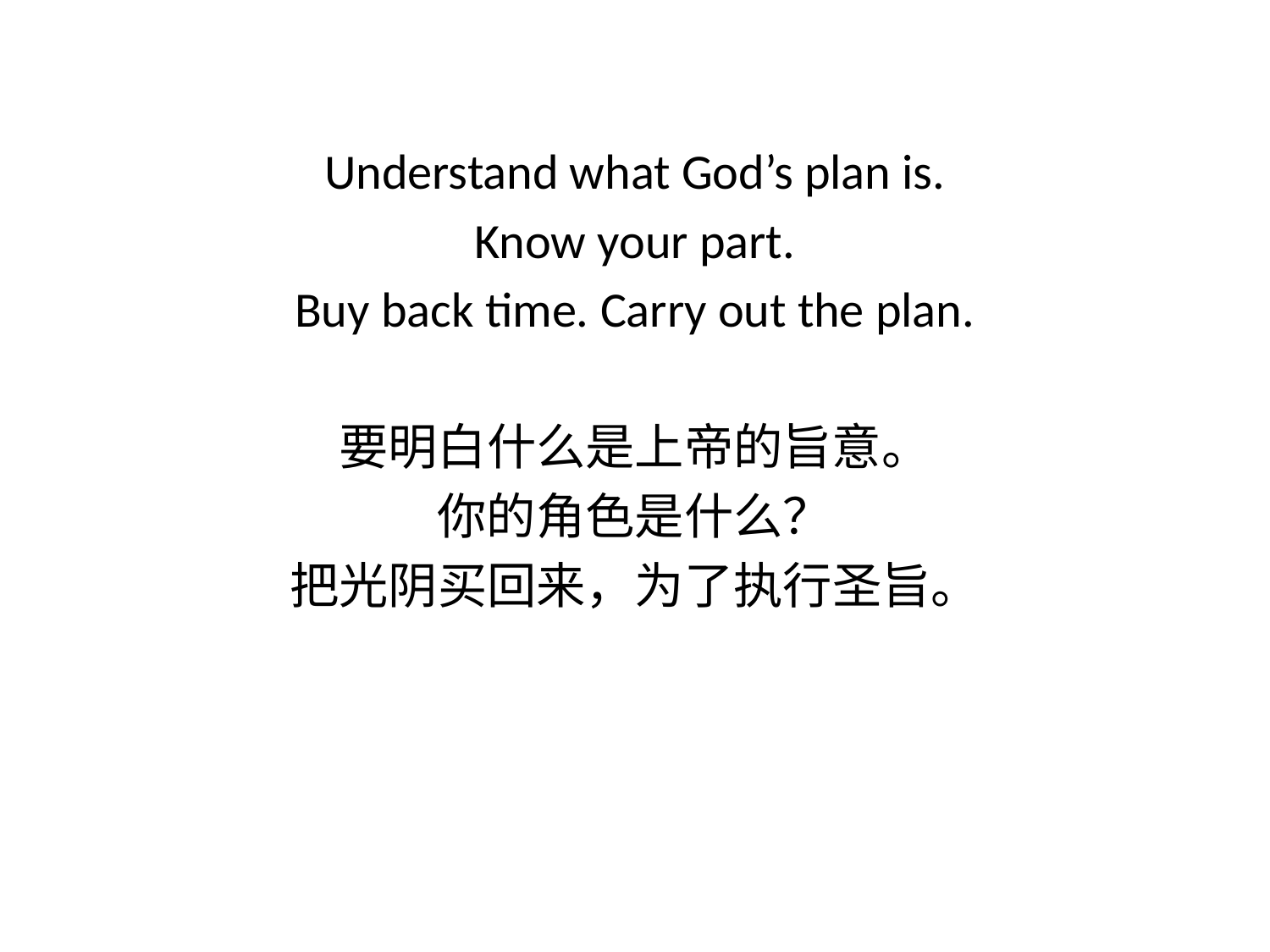

Understand what God’s plan is.
Know your part.
Buy back time. Carry out the plan.

要明白什么是上帝的旨意。
你的角色是什么？
把光阴买回来，为了执行圣旨。